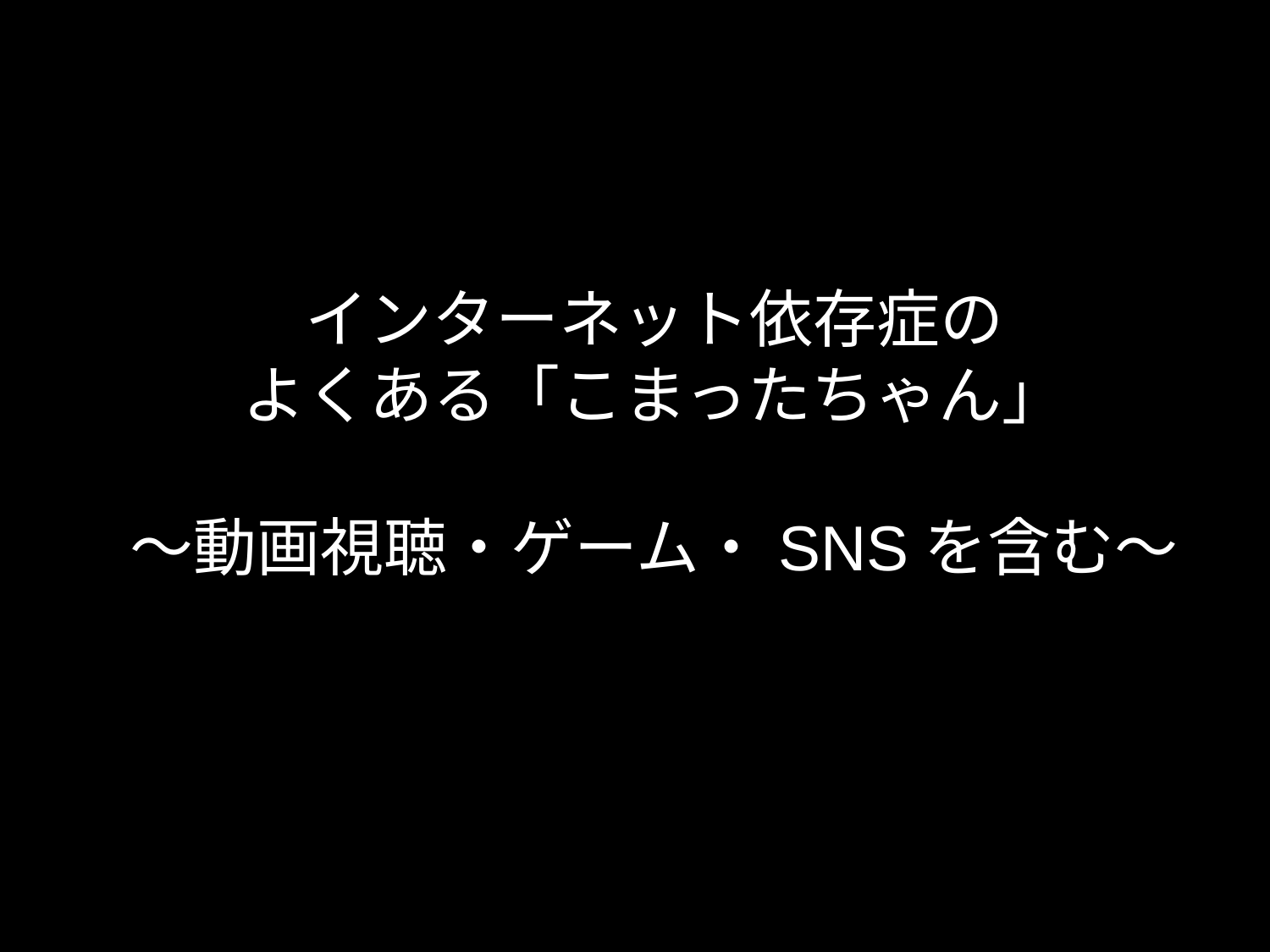

インターネット依存症の
よくある「こまったちゃん」

～動画視聴・ゲーム・SNSを含む～